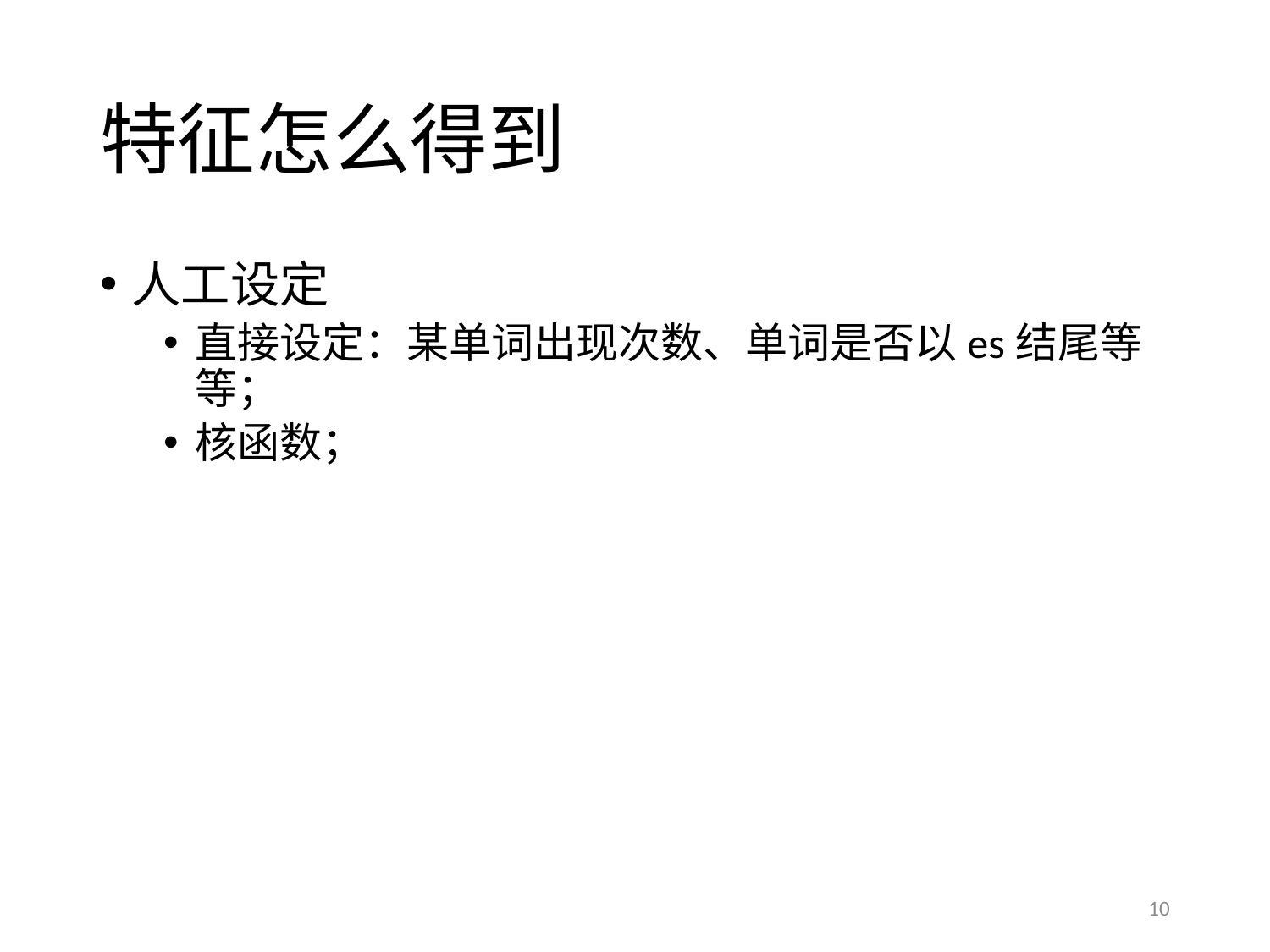

# 特征怎么得到
人工设定
直接设定：某单词出现次数、单词是否以es结尾等等；
核函数；

10